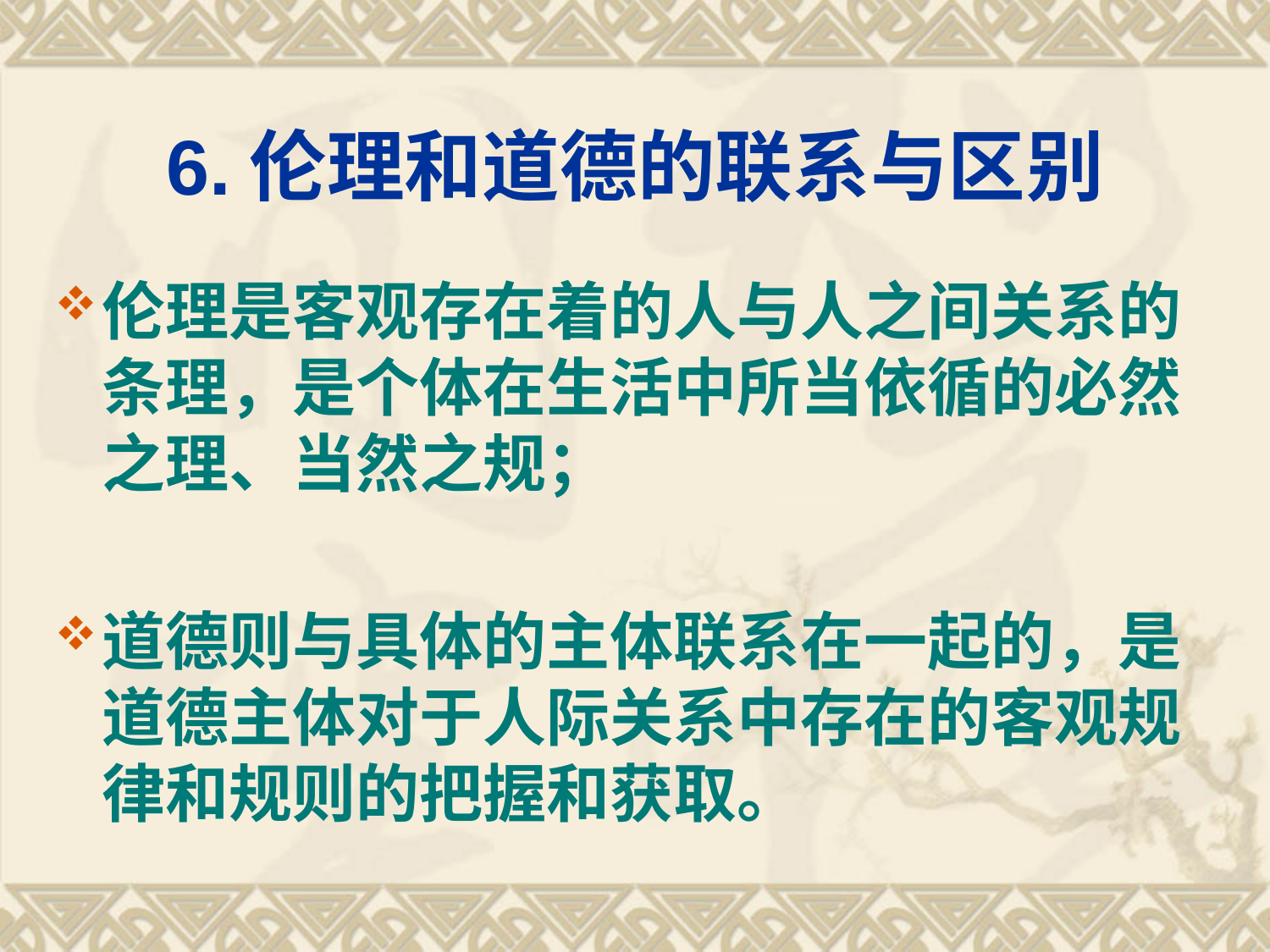

# 6.伦理和道德的联系与区别
伦理是客观存在着的人与人之间关系的条理，是个体在生活中所当依循的必然之理、当然之规；

道德则与具体的主体联系在一起的，是道德主体对于人际关系中存在的客观规律和规则的把握和获取。